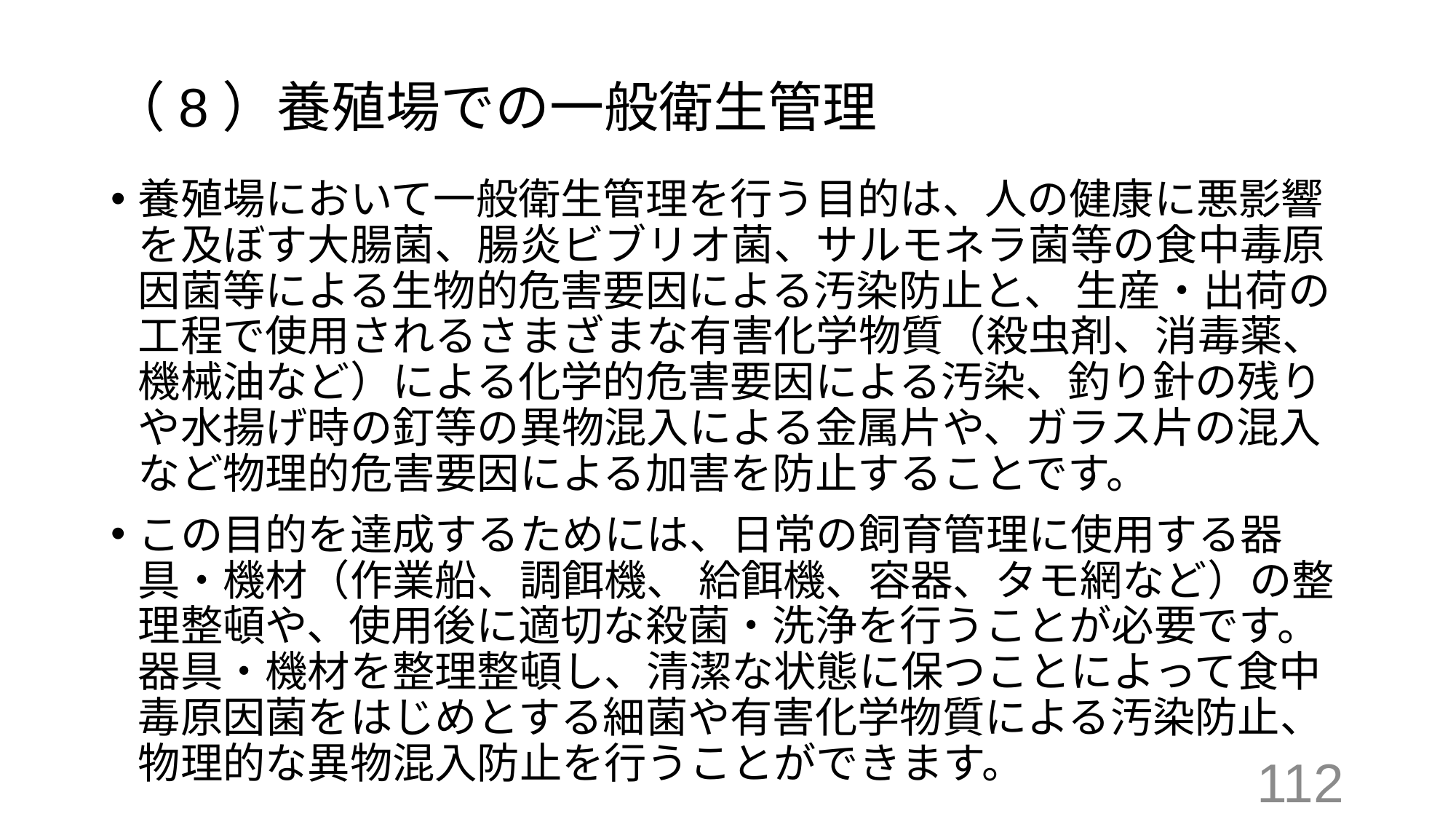

# （8）養殖場での一般衛生管理
養殖場において一般衛生管理を行う目的は、人の健康に悪影響を及ぼす大腸菌、腸炎ビブリオ菌、サルモネラ菌等の食中毒原因菌等による生物的危害要因による汚染防止と、 生産・出荷の工程で使用されるさまざまな有害化学物質（殺虫剤、消毒薬、機械油など）による化学的危害要因による汚染、釣り針の残りや水揚げ時の釘等の異物混入による金属片や、ガラス片の混入など物理的危害要因による加害を防止することです。
この目的を達成するためには、日常の飼育管理に使用する器具・機材（作業船、調餌機、 給餌機、容器、タモ網など）の整理整頓や、使用後に適切な殺菌・洗浄を行うことが必要です。器具・機材を整理整頓し、清潔な状態に保つことによって食中毒原因菌をはじめとする細菌や有害化学物質による汚染防止、物理的な異物混入防止を行うことができます。
112